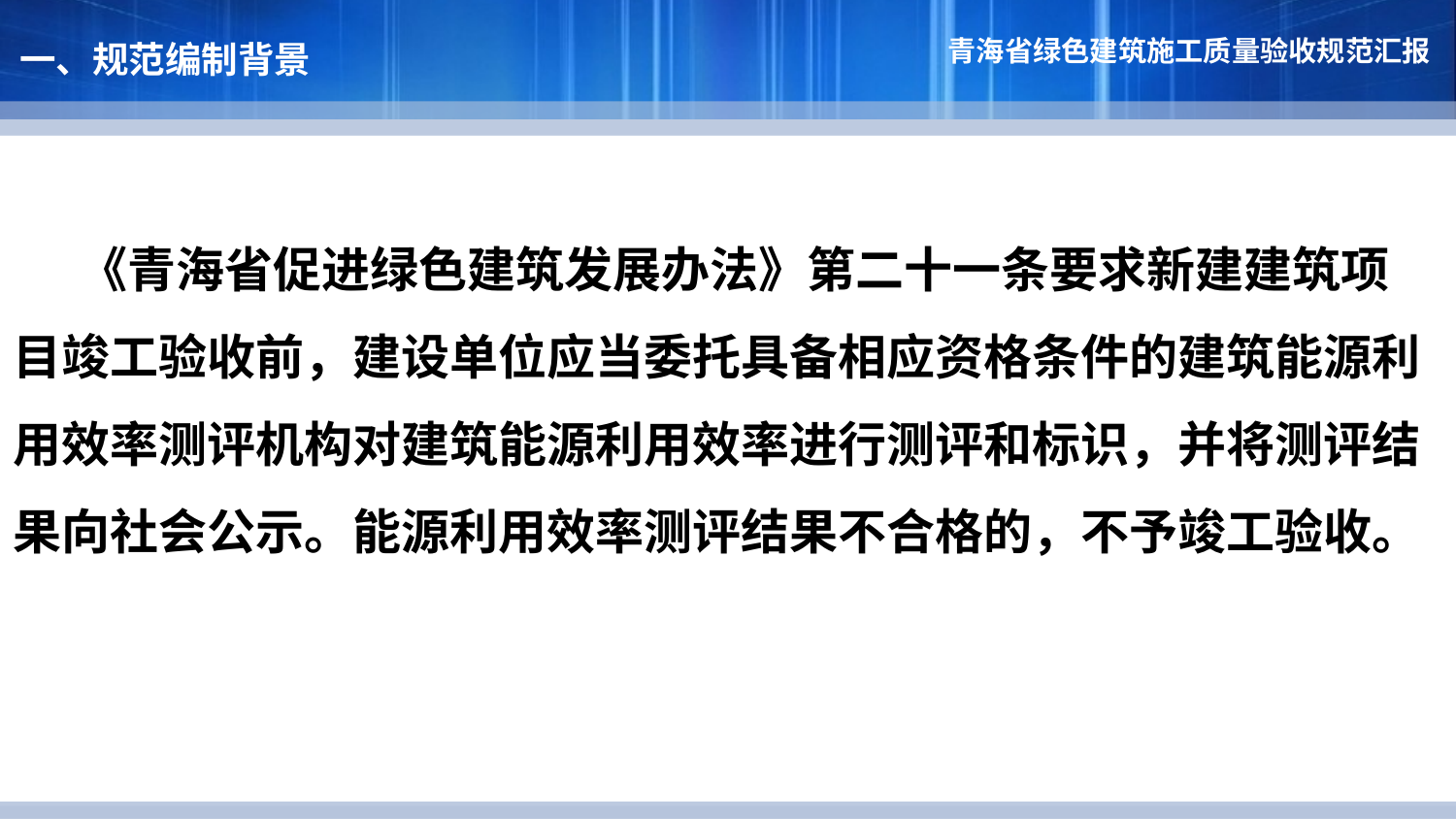

一、规范编制背景
     《青海省促进绿色建筑发展办法》第二十一条要求新建建筑项目竣工验收前，建设单位应当委托具备相应资格条件的建筑能源利用效率测评机构对建筑能源利用效率进行测评和标识，并将测评结果向社会公示。能源利用效率测评结果不合格的，不予竣工验收。